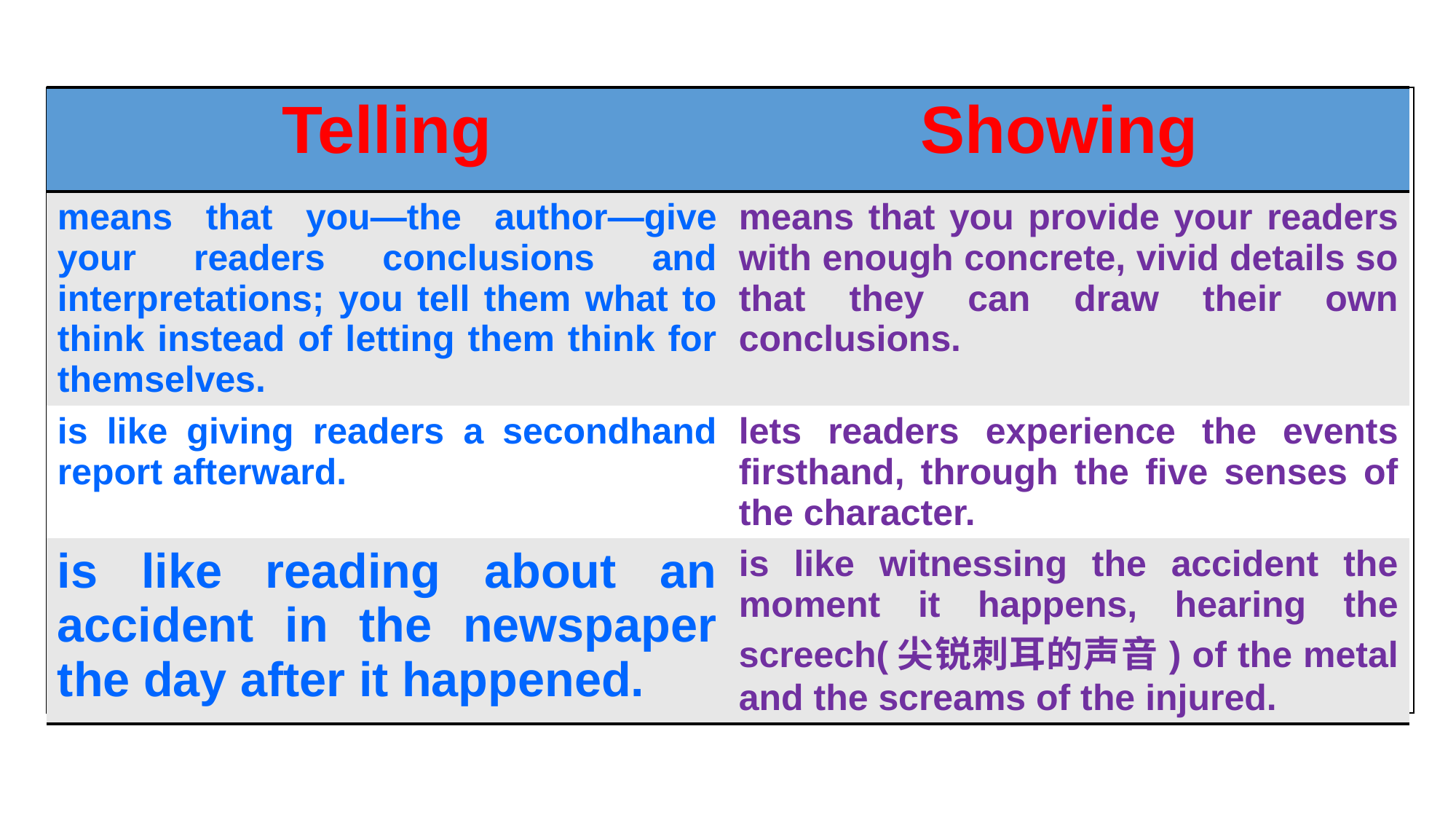

|  |
| --- |
| Telling | Showing |
| --- | --- |
| means that you—the author—give your readers conclusions and interpretations; you tell them what to think instead of letting them think for themselves. | means that you provide your readers with enough concrete, vivid details so that they can draw their own conclusions. |
| is like giving readers a secondhand report afterward. | lets readers experience the events firsthand, through the five senses of the character. |
| is like reading about an accident in the newspaper the day after it happened. | is like witnessing the accident the moment it happens, hearing the screech(尖锐刺耳的声音) of the metal and the screams of the injured. |